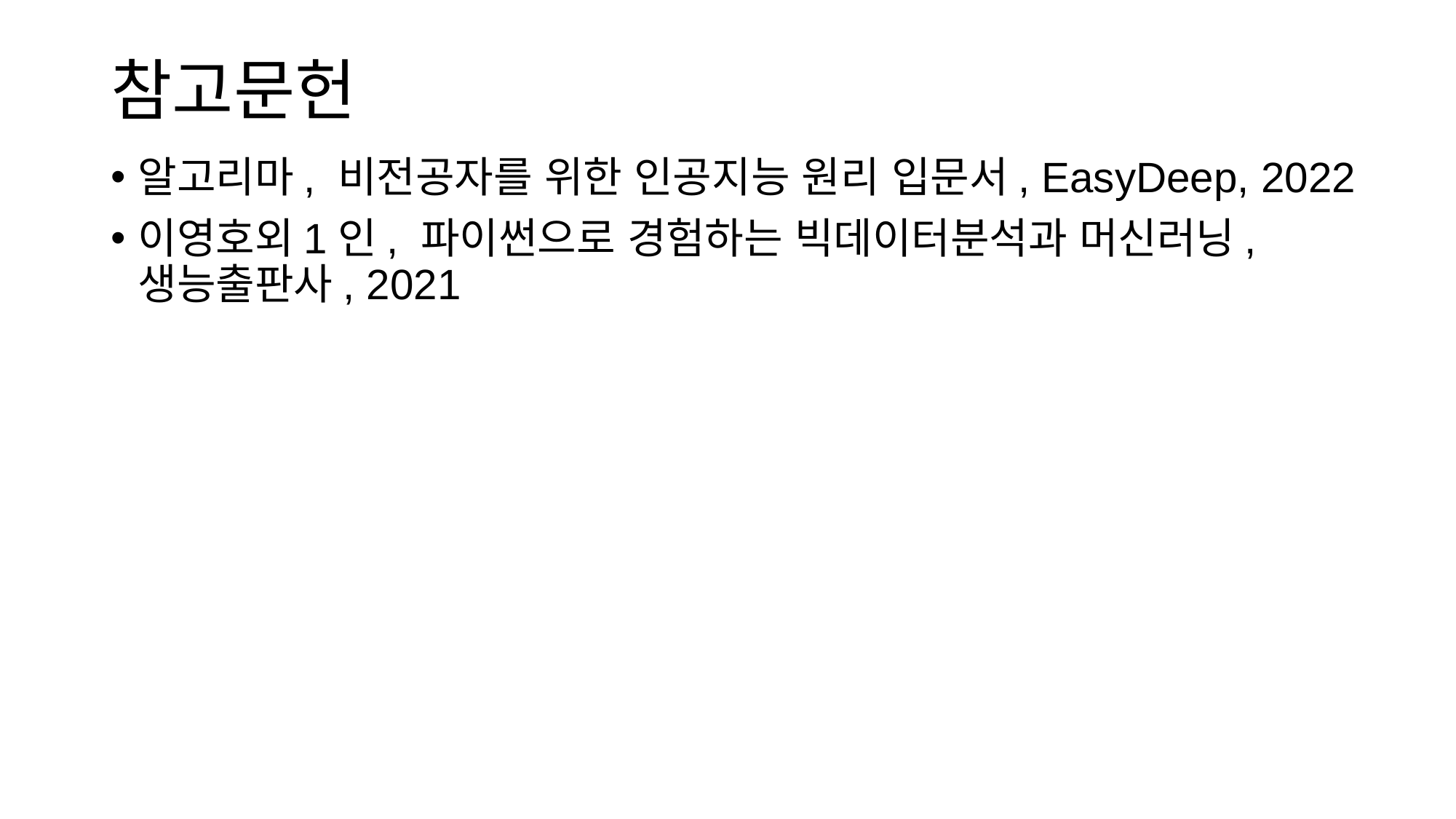

# 참고문헌
알고리마, 비전공자를 위한 인공지능 원리 입문서, EasyDeep, 2022
이영호외1인, 파이썬으로 경험하는 빅데이터분석과 머신러닝, 생능출판사, 2021